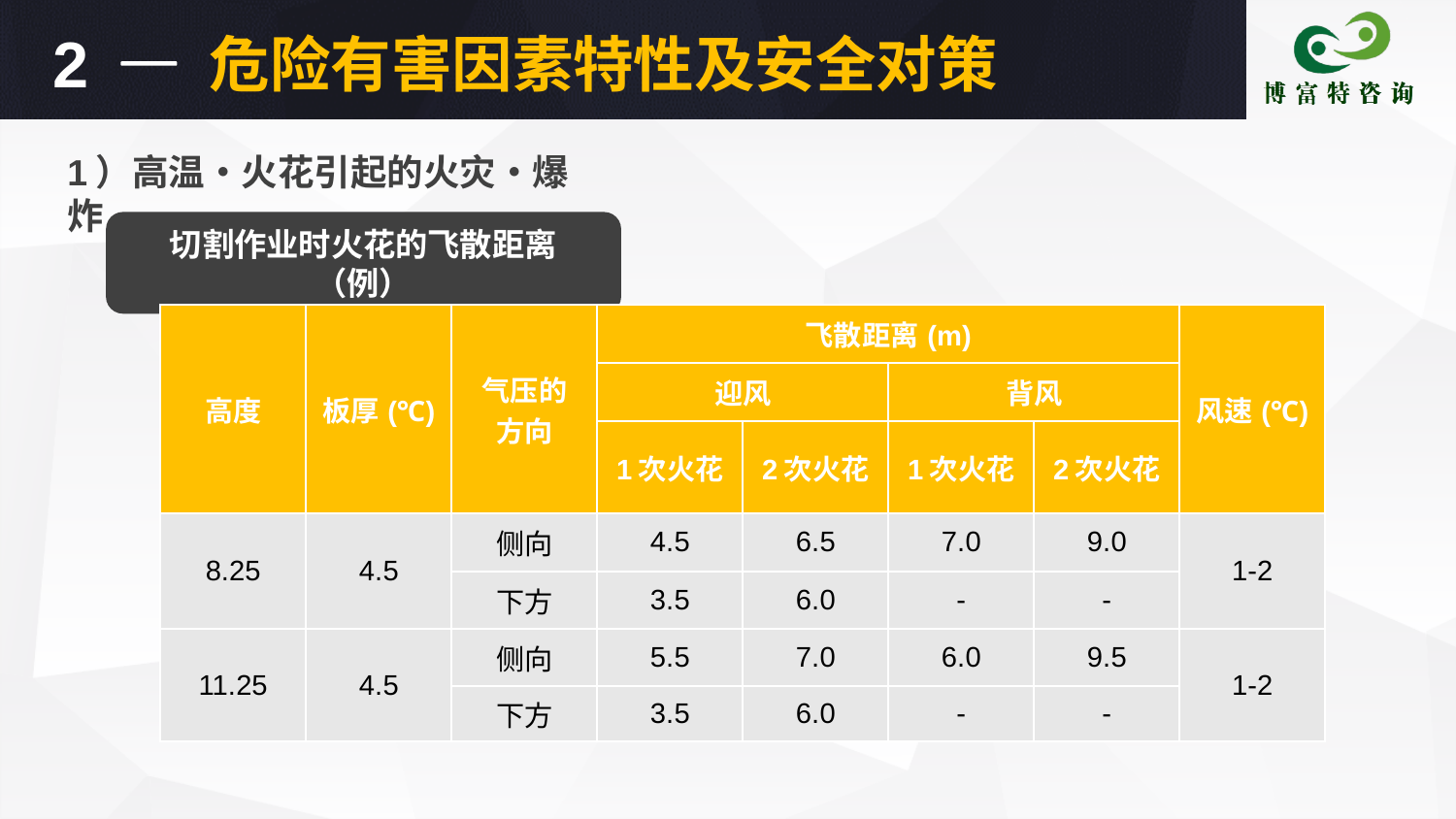

2
危险有害因素特性及安全对策

1）高温•火花引起的火灾•爆炸
切割作业时火花的飞散距离（例）
| 高度 | 板厚(℃) | 气压的 方向 | 飞散距离(m) |  |  |  | 风速(℃) |
| --- | --- | --- | --- | --- | --- | --- | --- |
|  |  |  | 迎风 |  | 背风 |  |  |
|  |  |  | 1次火花 | 2次火花 | 1次火花 | 2次火花 |  |
| 8.25 | 4.5 | 侧向 | 4.5 | 6.5 | 7.0 | 9.0 | 1-2 |
|  |  | 下方 | 3.5 | 6.0 | - | - |  |
| 11.25 | 4.5 | 侧向 | 5.5 | 7.0 | 6.0 | 9.5 | 1-2 |
|  |  | 下方 | 3.5 | 6.0 | - | - |  |